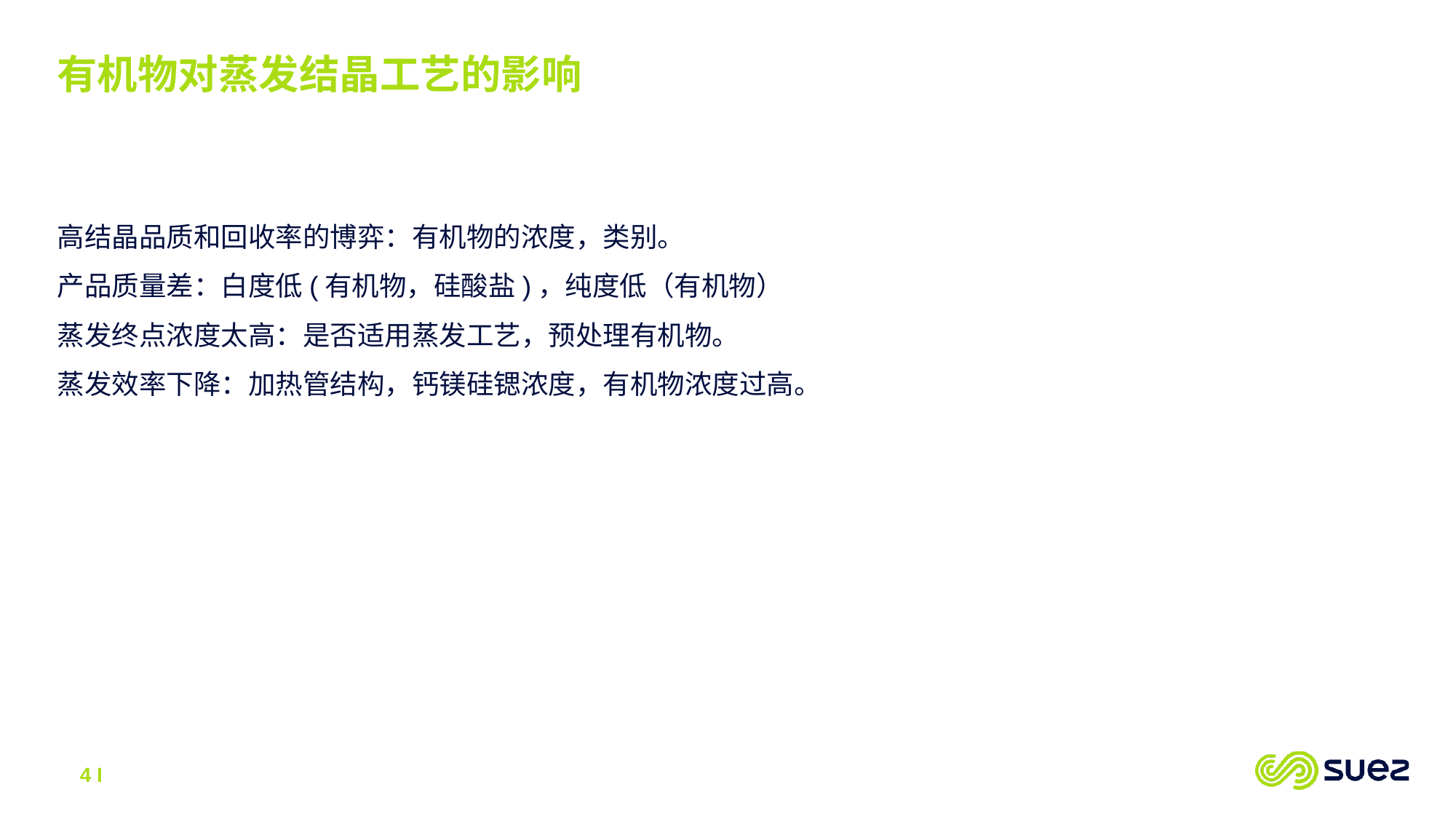

有机物对蒸发结晶工艺的影响
高结晶品质和回收率的博弈：有机物的浓度，类别。
产品质量差：白度低(有机物，硅酸盐)，纯度低（有机物）
蒸发终点浓度太高：是否适用蒸发工艺，预处理有机物。
蒸发效率下降：加热管结构，钙镁硅锶浓度，有机物浓度过高。

4 I